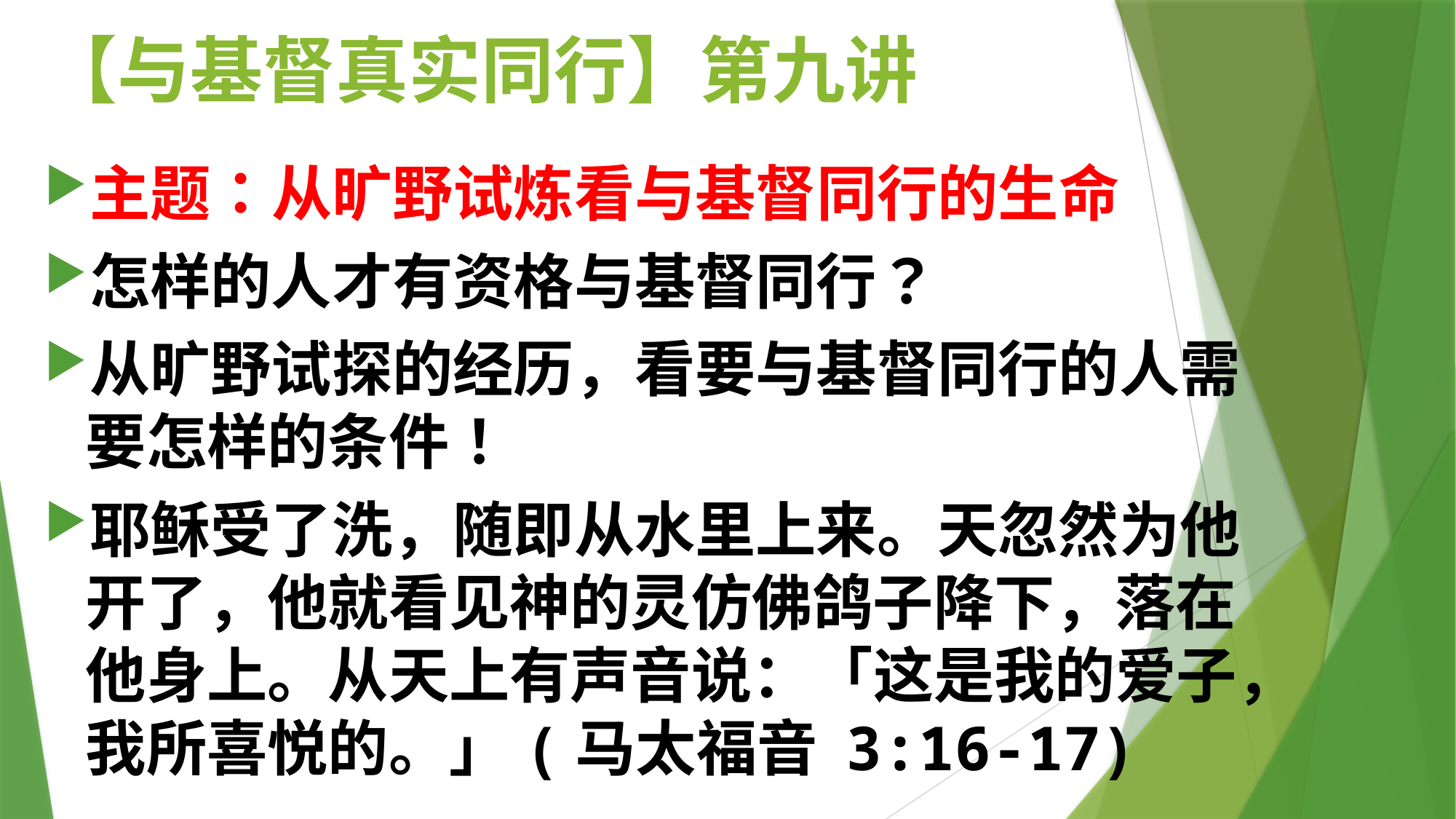

# 【与基督真实同行】第九讲
主题：从旷野试炼看与基督同行的生命
怎样的人才有资格与基督同行？
从旷野试探的经历，看要与基督同行的人需要怎样的条件！
耶稣受了洗，随即从水里上来。天忽然为他开了，他就看见神的灵仿佛鸽子降下，落在他身上。从天上有声音说：「这是我的爱子，我所喜悦的。」(马太福音 3:16-17)